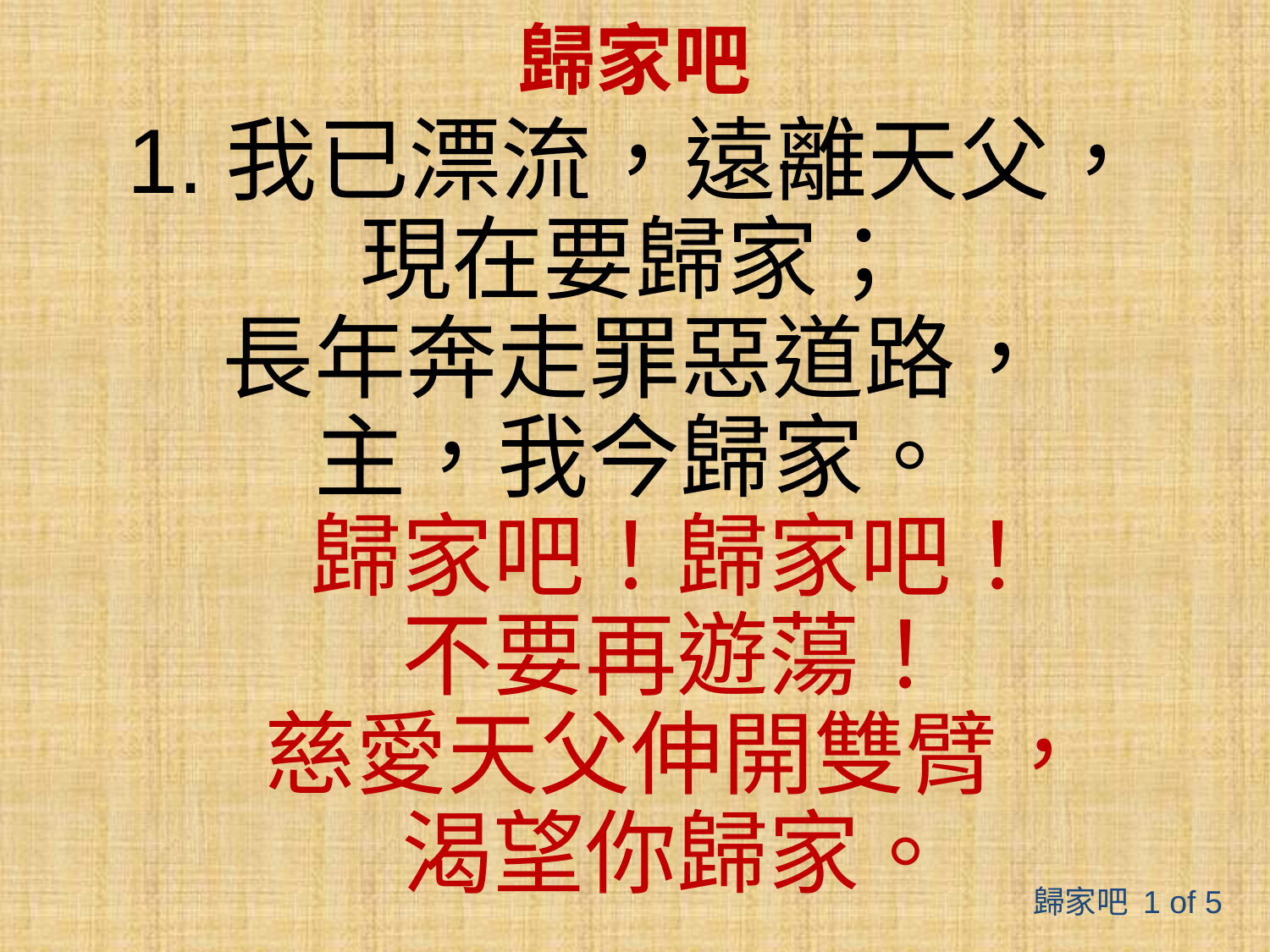

# 歸家吧
1.我已漂流，遠離天父，
現在要歸家；
長年奔走罪惡道路，
主，我今歸家。
   歸家吧！歸家吧！
   不要再遊蕩！
   慈愛天父伸開雙臂，
   渴望你歸家。
歸家吧 1 of 5